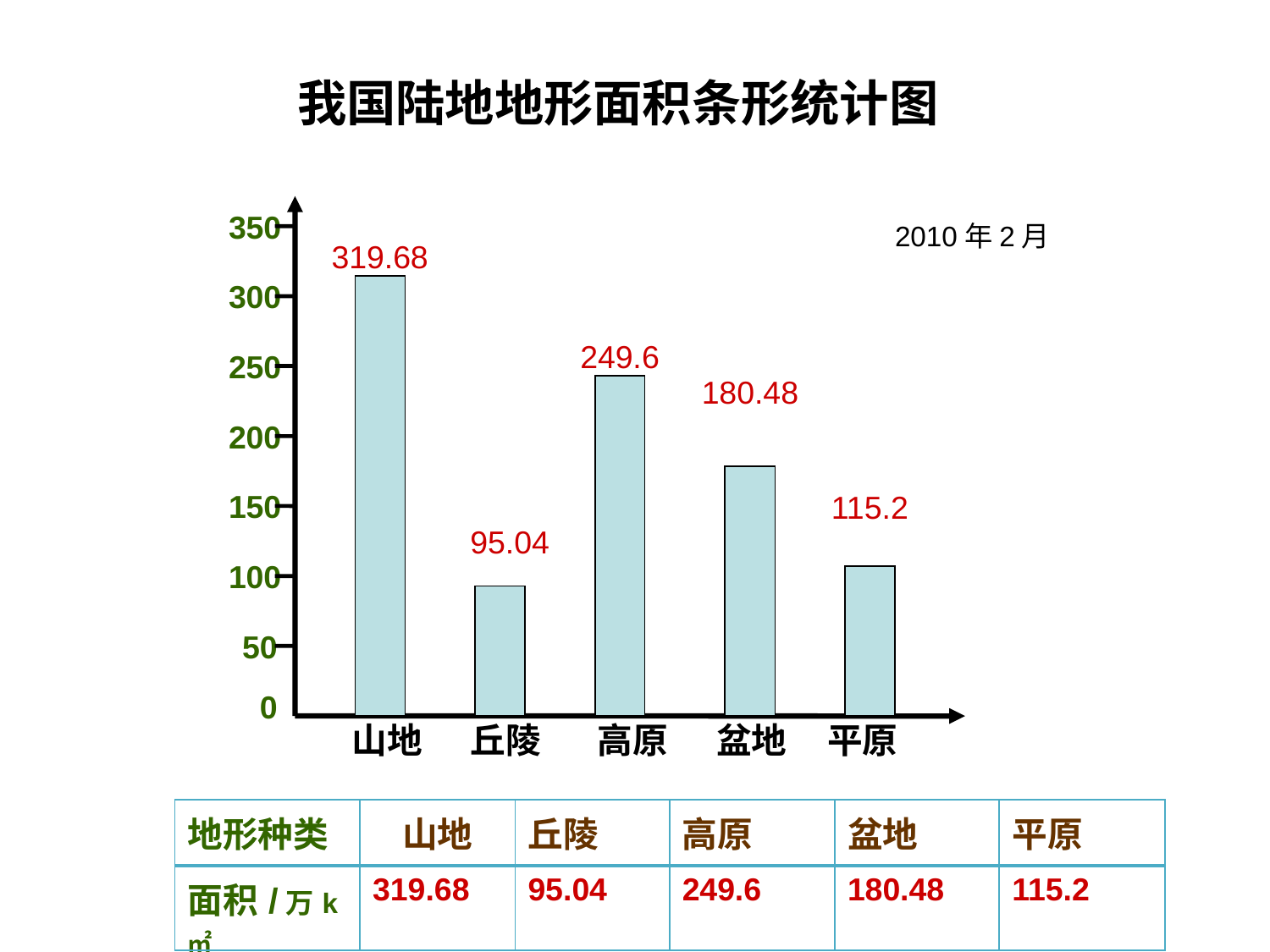

我国陆地地形面积条形统计图

350
2010年2月

319.68
300

249.6
250
180.48

200

115.2
150

95.04
100

50

山地      丘陵       高原      盆地     平原
0

| 地形种类 | 山地 | 丘陵 | 高原 | 盆地 | 平原 |
| --- | --- | --- | --- | --- | --- |
| 面积/万k㎡ | 319.68 | 95.04 | 249.6 | 180.48 | 115.2 |